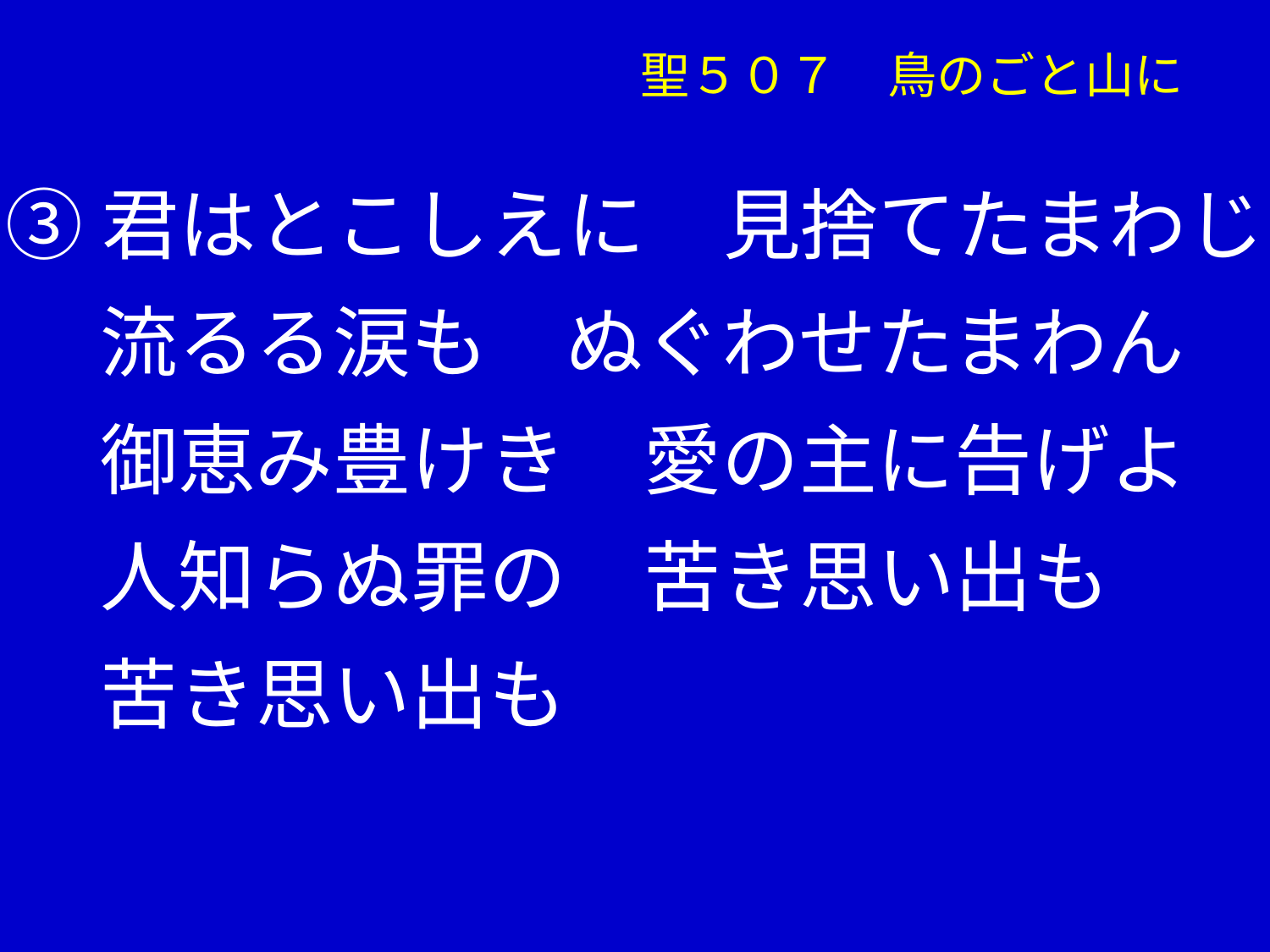

聖５０７　鳥のごと山に
③君はとこしえに　見捨てたまわじ
　 流るる涙も　ぬぐわせたまわん
　 御恵み豊けき　愛の主に告げよ
　 人知らぬ罪の　苦き思い出も
　 苦き思い出も